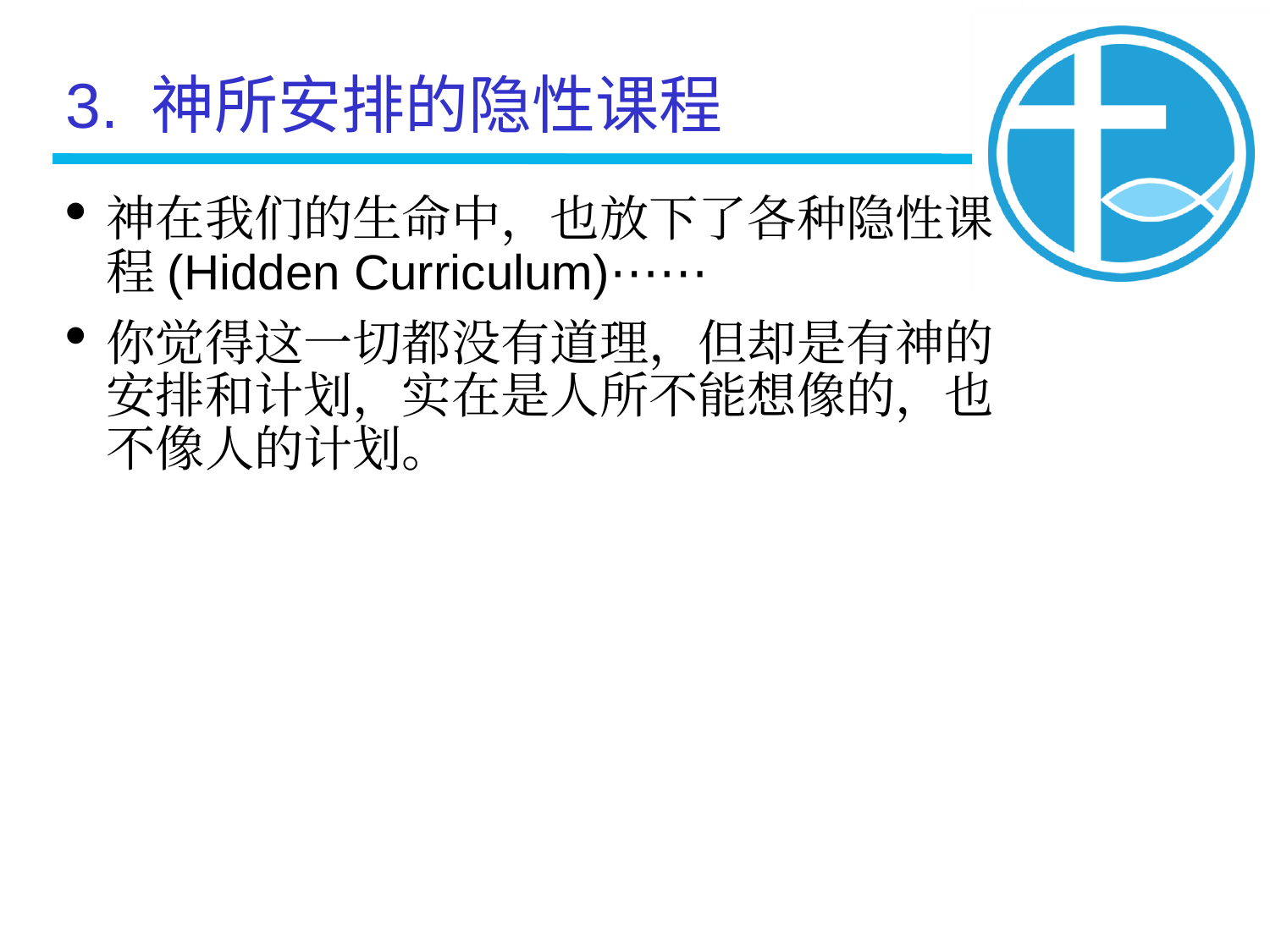

3. 神所安排的隐性课程
神在我们的生命中，也放下了各种隐性课程(Hidden Curriculum)⋯⋯
你觉得这一切都没有道理，但却是有神的安排和计划，实在是人所不能想像的，也不像人的计划。